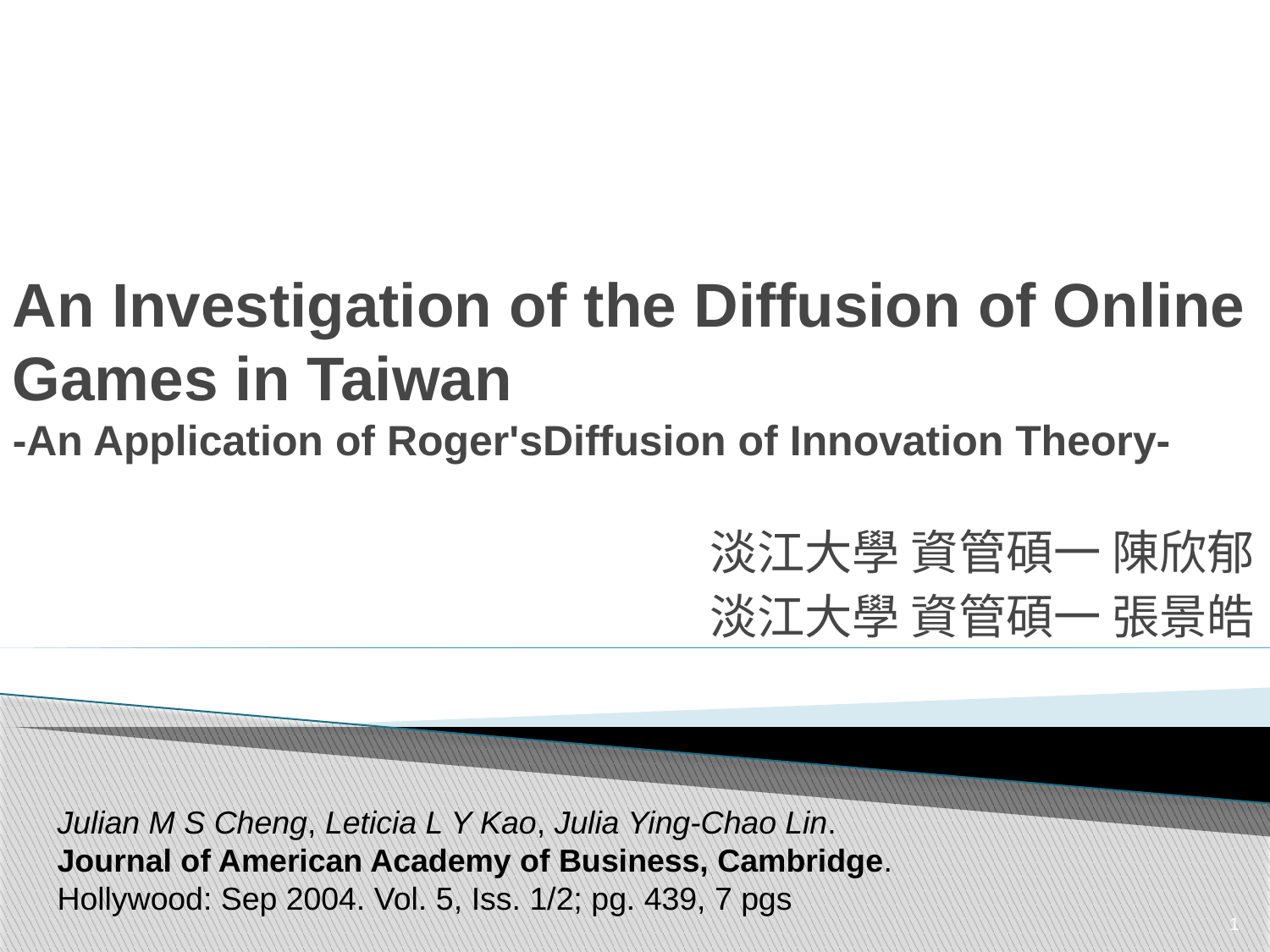

# An Investigation of the Diffusion of Online Games in Taiwan -An Application of Roger'sDiffusion of Innovation Theory-
淡江大學 資管碩一 陳欣郁
淡江大學 資管碩一 張景皓
Julian M S Cheng, Leticia L Y Kao, Julia Ying-Chao Lin. Journal of American Academy of Business, Cambridge. Hollywood: Sep 2004. Vol. 5, Iss. 1/2; pg. 439, 7 pgs
1